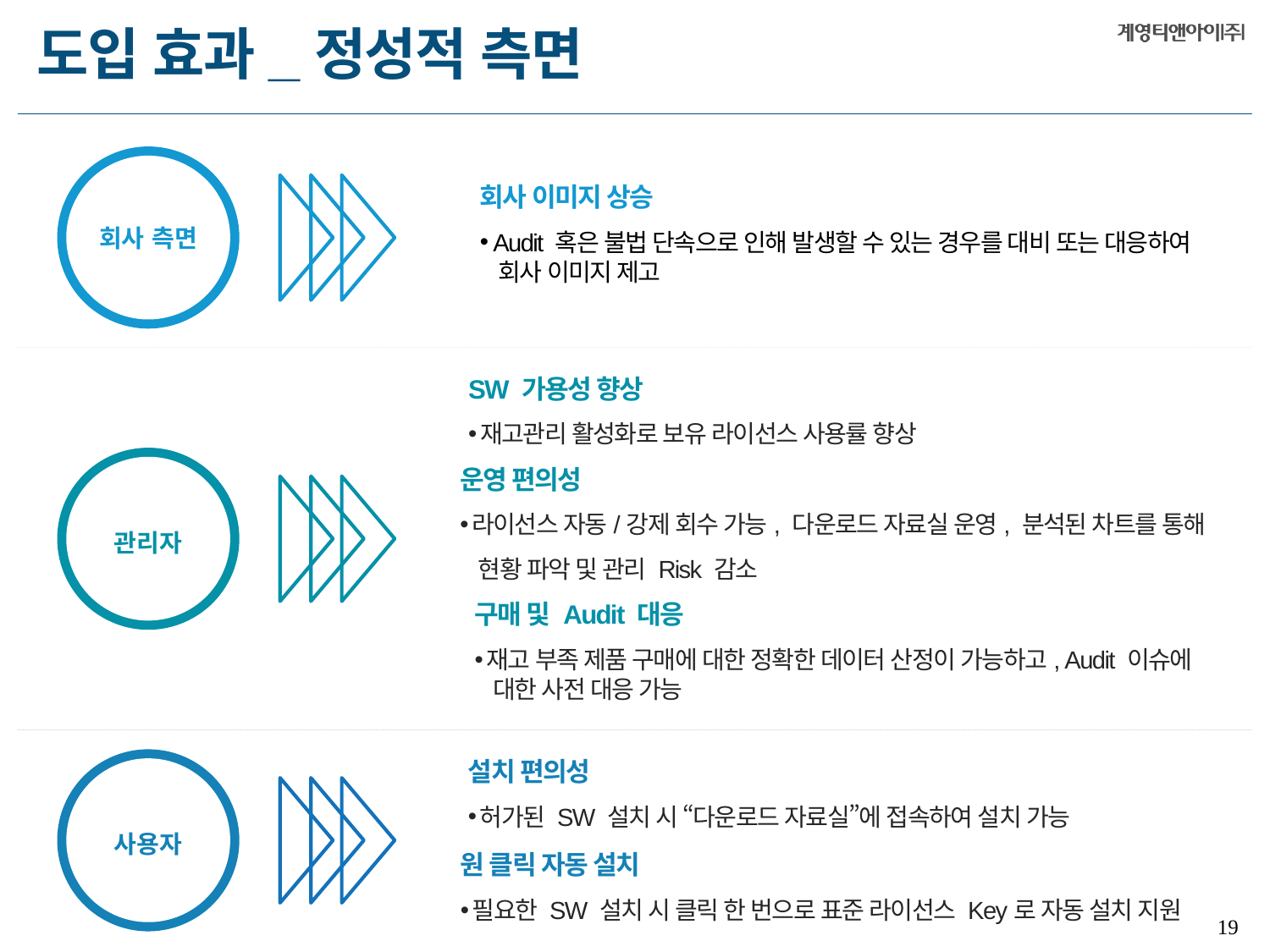

도입 효과_정성적 측면

회사 측면

회사 이미지 상승
Audit 혹은 불법 단속으로 인해 발생할 수 있는 경우를 대비 또는 대응하여
  회사 이미지 제고
SW 가용성 향상
재고관리 활성화로 보유 라이선스 사용률 향상
운영 편의성
라이선스 자동/강제 회수 가능, 다운로드 자료실 운영, 분석된 차트를 통해
  현황 파악 및 관리 Risk 감소
구매 및 Audit 대응
재고 부족 제품 구매에 대한 정확한 데이터 산정이 가능하고, Audit 이슈에
  대한 사전 대응 가능

관리자

설치 편의성
허가된 SW 설치 시 “다운로드 자료실”에 접속하여 설치 가능
원 클릭 자동 설치
필요한 SW 설치 시 클릭 한 번으로 표준 라이선스 Key로 자동 설치 지원

사용자

19